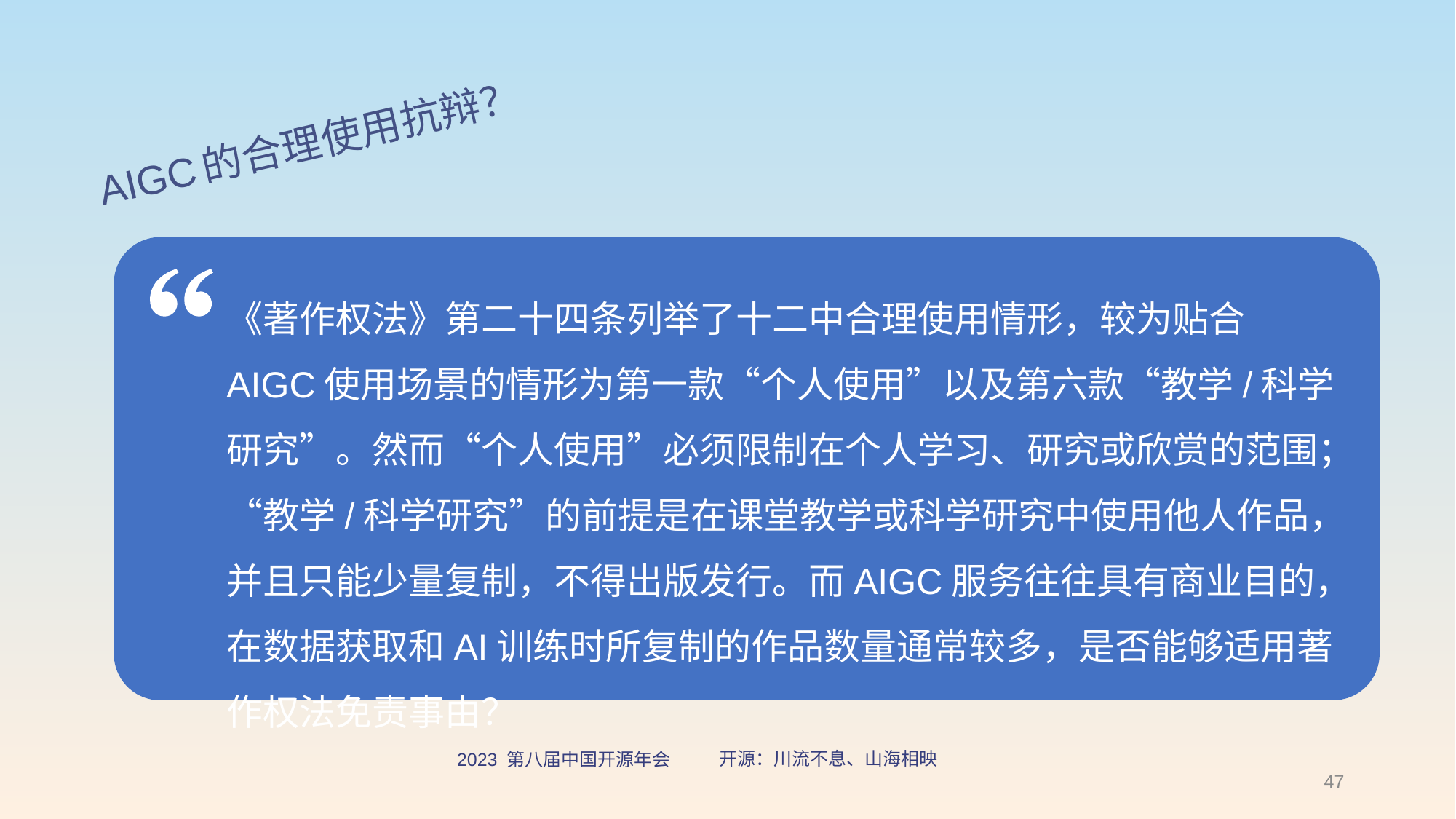

# AIGC的合理使用抗辩？

《著作权法》第二十四条列举了十二中合理使用情形，较为贴合AIGC使用场景的情形为第一款“个人使用”以及第六款“教学/科学研究”。然而“个人使用”必须限制在个人学习、研究或欣赏的范围；“教学/科学研究”的前提是在课堂教学或科学研究中使用他人作品，并且只能少量复制，不得出版发行。而AIGC服务往往具有商业目的，在数据获取和AI训练时所复制的作品数量通常较多，是否能够适用著作权法免责事由？
47